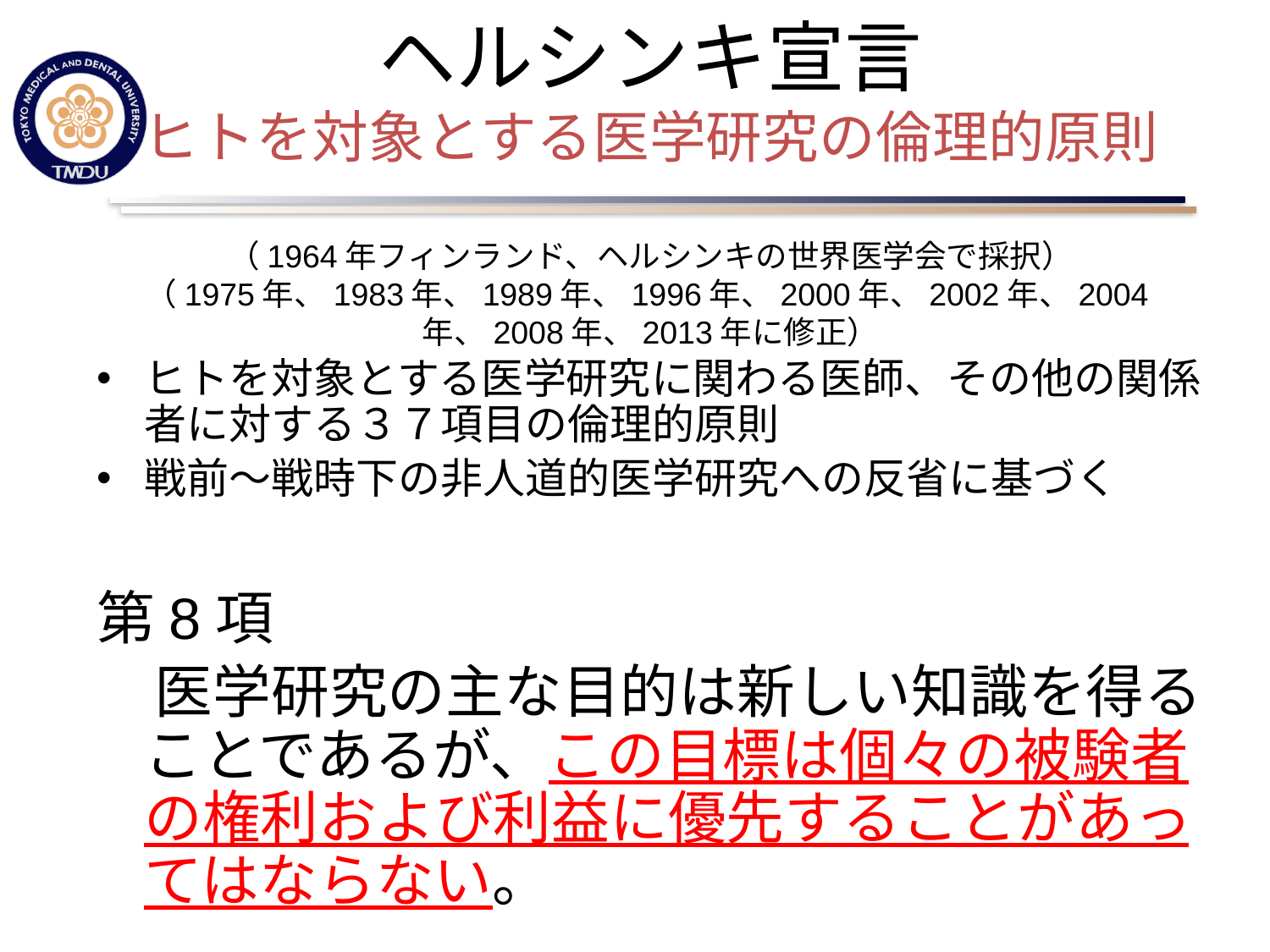

# ヘルシンキ宣言 ヒトを対象とする医学研究の倫理的原則 （1964年フィンランド、ヘルシンキの世界医学会で採択） （1975年、1983年、1989年、1996年、2000年、2002年、2004年、2008年、2013年に修正）
ヒトを対象とする医学研究に関わる医師、その他の関係者に対する３７項目の倫理的原則
戦前～戦時下の非人道的医学研究への反省に基づく

第8項
　医学研究の主な目的は新しい知識を得ることであるが、この目標は個々の被験者の権利および利益に優先することがあってはならない。